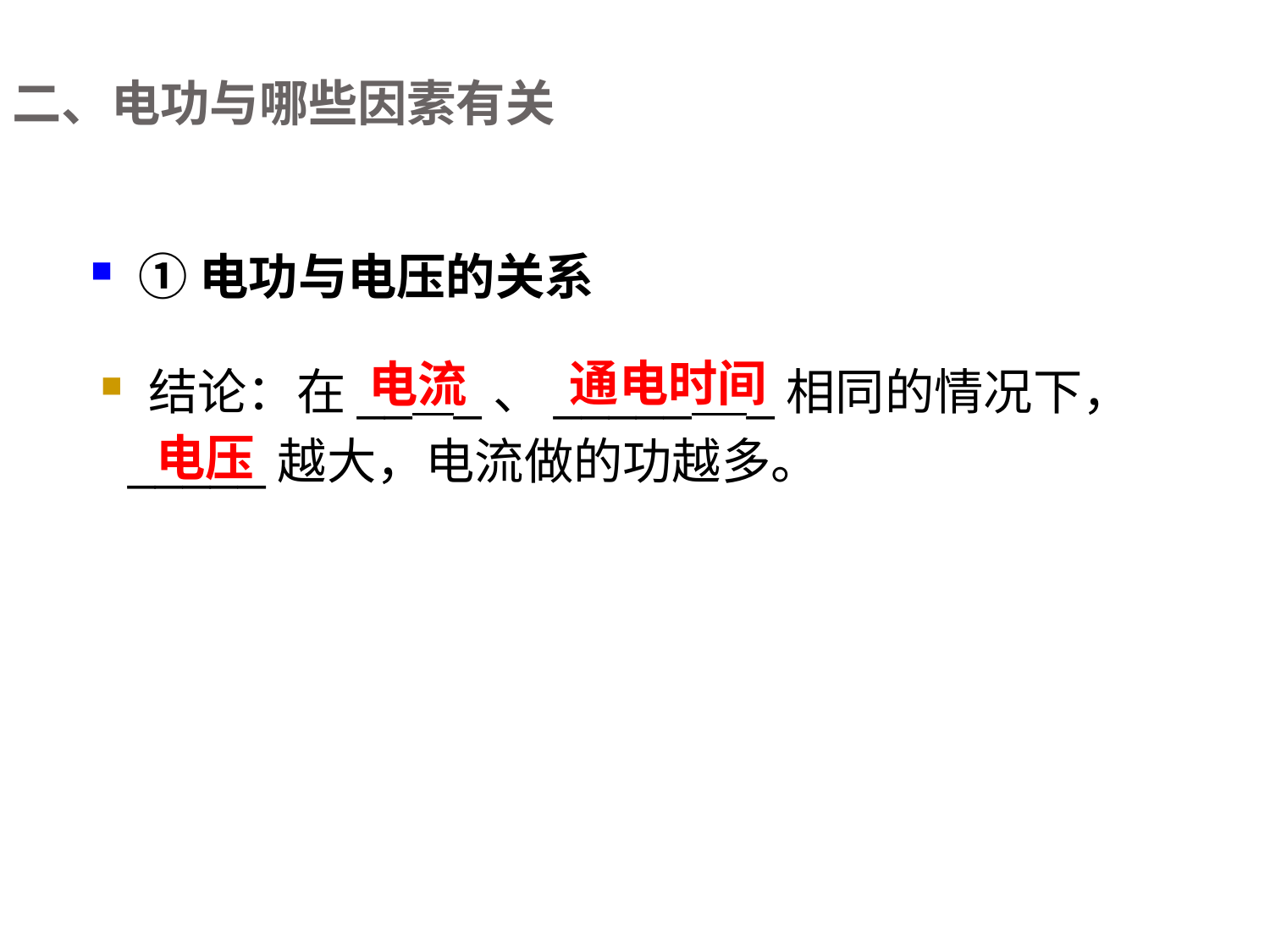

二、电功与哪些因素有关
①电功与电压的关系
通电时间
电流
结论：在__   _、_____    _相同的情况下，
  _____越大，电流做的功越多。
电压